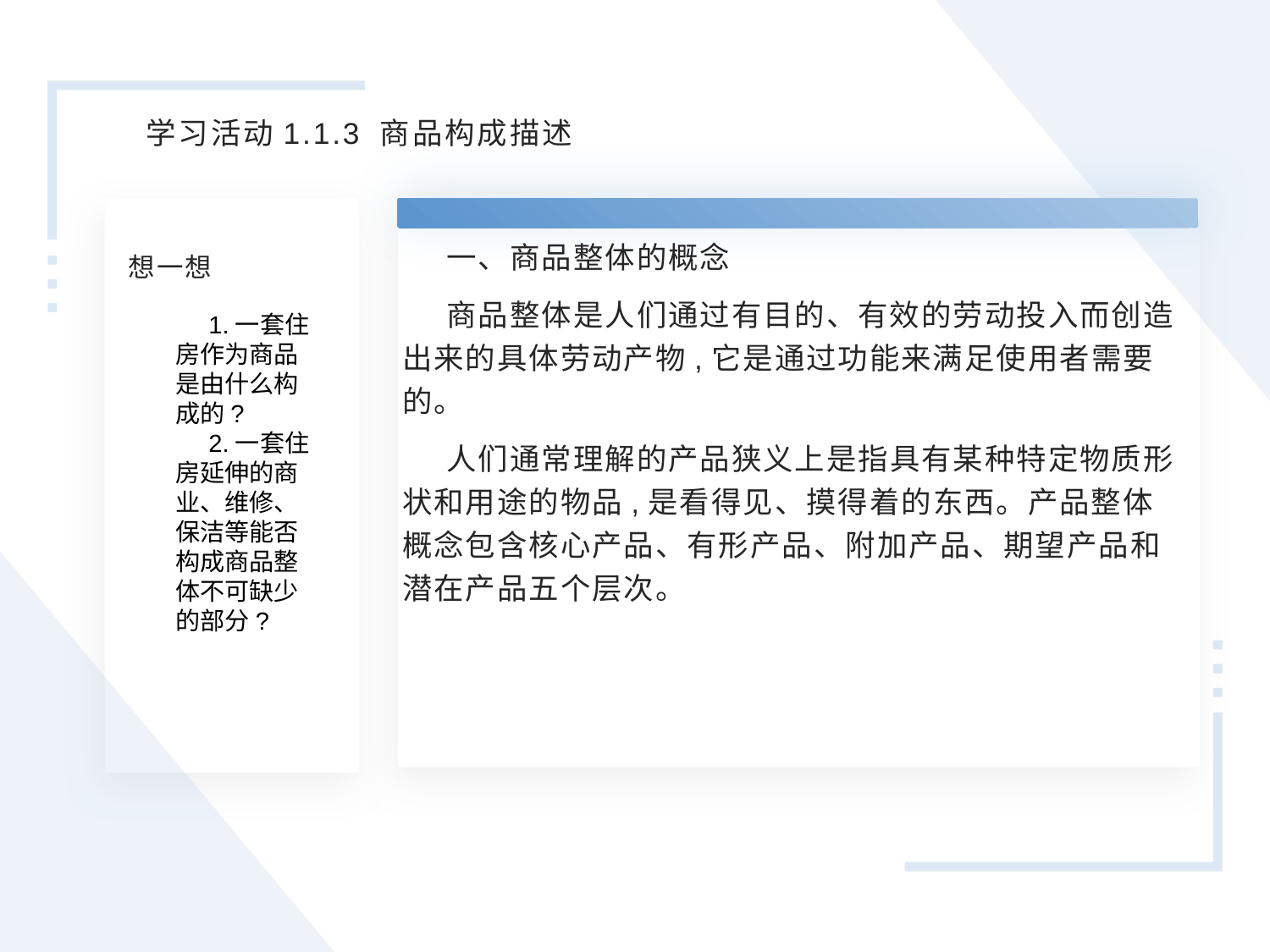

学习活动1.1.3 商品构成描述
1.你对商品的发展史有哪些了解呢?
2.经过劳动生产的产品都是商品吗? 你能列举几个例子证明你的观点吗?

一、商品整体的概念
商品整体是人们通过有目的、有效的劳动投入而创造出来的具体劳动产物,它是通过功能来满足使用者需要的。
人们通常理解的产品狭义上是指具有某种特定物质形状和用途的物品,是看得见、摸得着的东西。产品整体概念包含核心产品、有形产品、附加产品、期望产品和潜在产品五个层次。
想一想
1.一套住房作为商品是由什么构成的?
2.一套住房延伸的商业、维修、保洁等能否构成商品整体不可缺少的部分?